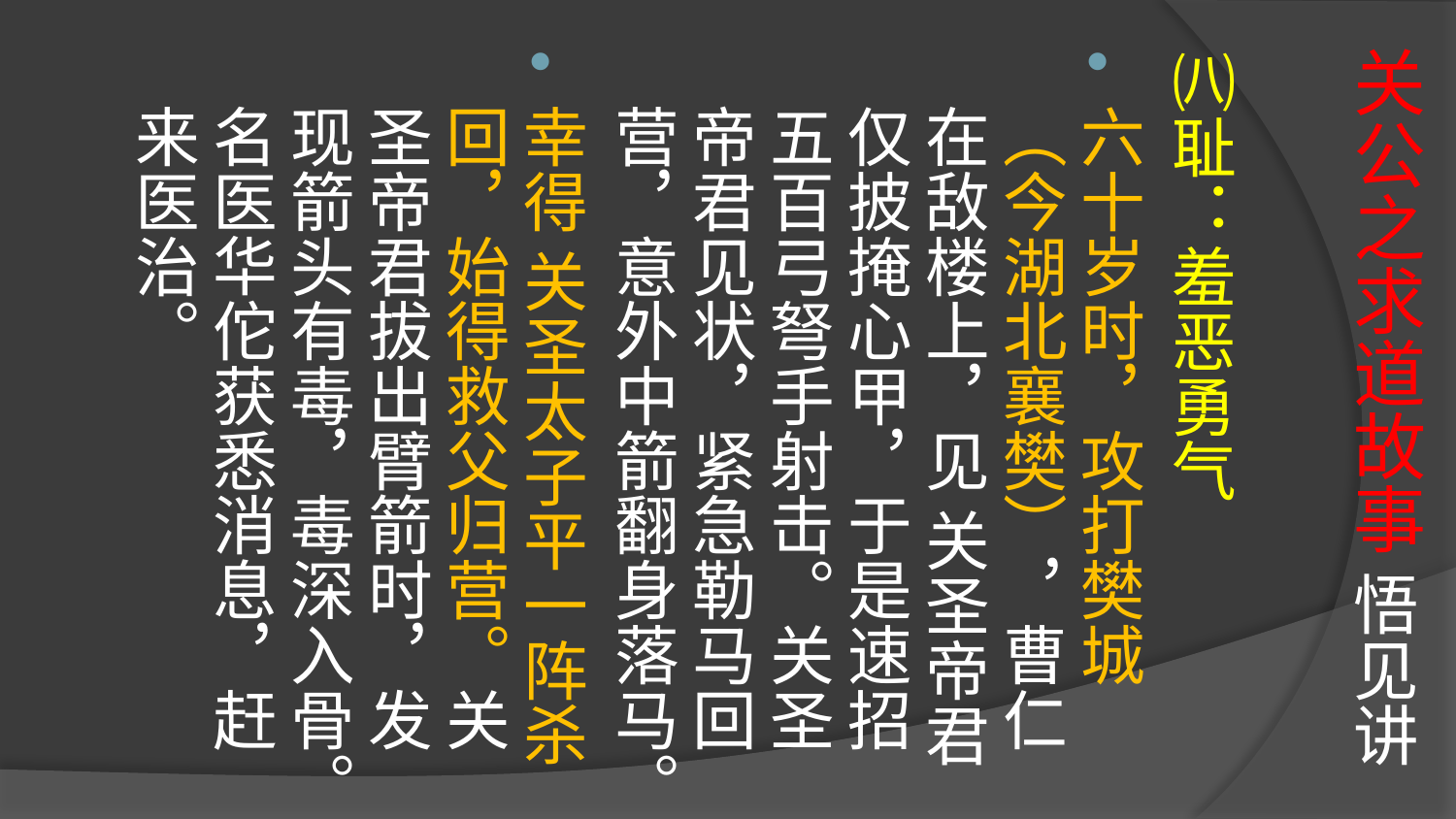

# 关公之求道故事 悟见讲
㈧耻：羞恶勇气
六十岁时，攻打樊城（今湖北襄樊），曹仁在敌楼上，见 关圣帝君仅披掩心甲，于是速招五百弓弩手射击。关圣帝君见状，紧急勒马回营，意外中箭翻身落马。
幸得 关圣太子平一阵杀回，始得救父归营。关圣帝君拔出臂箭时，发现箭头有毒，毒深入骨。名医华佗获悉消息，赶来医治。